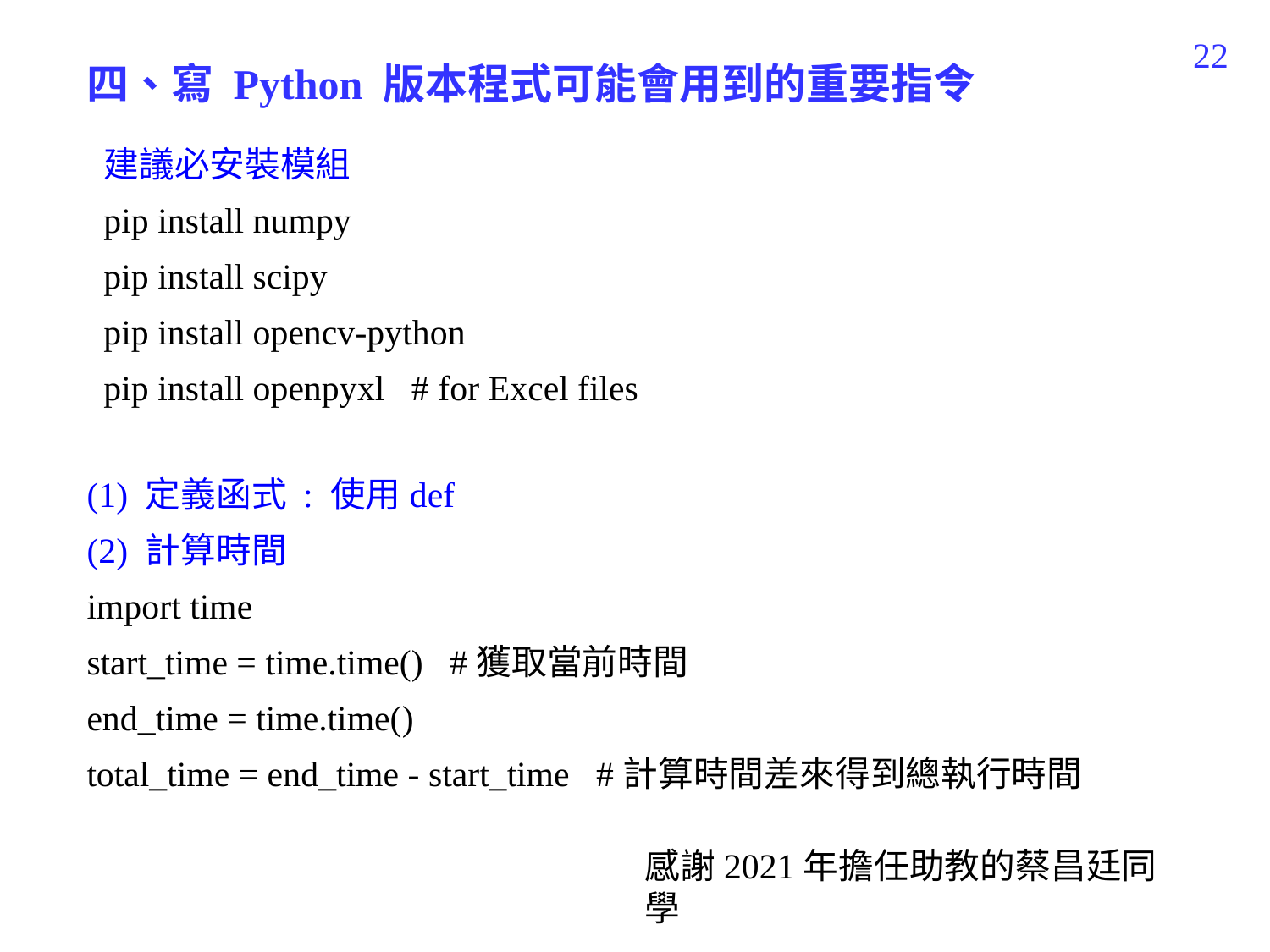

22
四、寫 Python 版本程式可能會用到的重要指令
建議必安裝模組
pip install numpy
pip install scipy
pip install opencv-python
pip install openpyxl   # for Excel files
(1) 定義函式 : 使用def
(2) 計算時間
import time
start_time = time.time()   #獲取當前時間
end_time = time.time()
total_time = end_time - start_time   #計算時間差來得到總執行時間

感謝2021年擔任助教的蔡昌廷同學